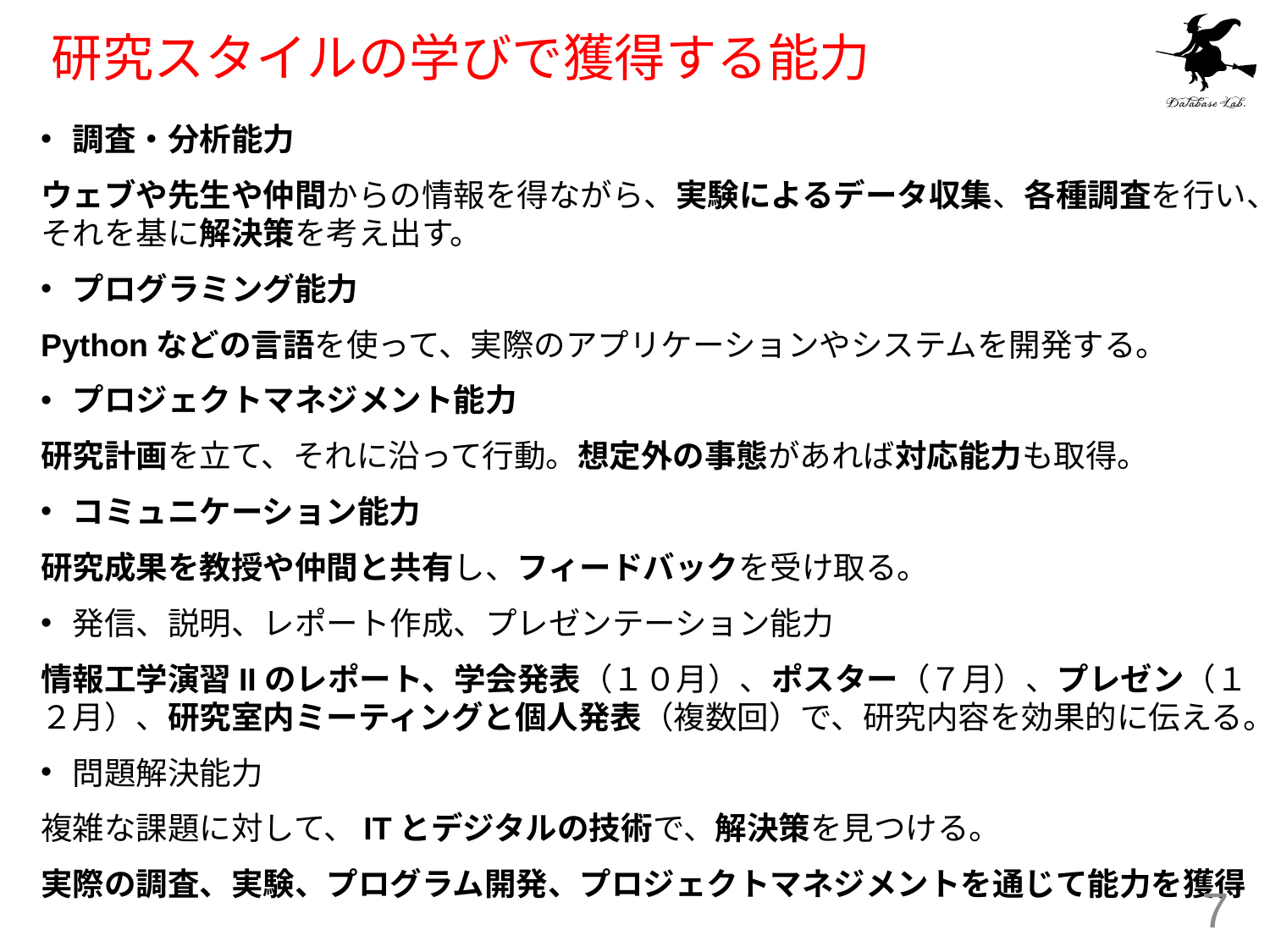

# 研究スタイルの学びで獲得する能力
調査・分析能力
ウェブや先生や仲間からの情報を得ながら、実験によるデータ収集、各種調査を行い、それを基に解決策を考え出す。
プログラミング能力
Pythonなどの言語を使って、実際のアプリケーションやシステムを開発する。
プロジェクトマネジメント能力
研究計画を立て、それに沿って行動。想定外の事態があれば対応能力も取得。
コミュニケーション能力
研究成果を教授や仲間と共有し、フィードバックを受け取る。
発信、説明、レポート作成、プレゼンテーション能力
情報工学演習IIのレポート、学会発表（１０月）、ポスター（７月）、プレゼン（１２月）、研究室内ミーティングと個人発表（複数回）で、研究内容を効果的に伝える。
問題解決能力
複雑な課題に対して、ITとデジタルの技術で、解決策を見つける。
実際の調査、実験、プログラム開発、プロジェクトマネジメントを通じて能力を獲得
7